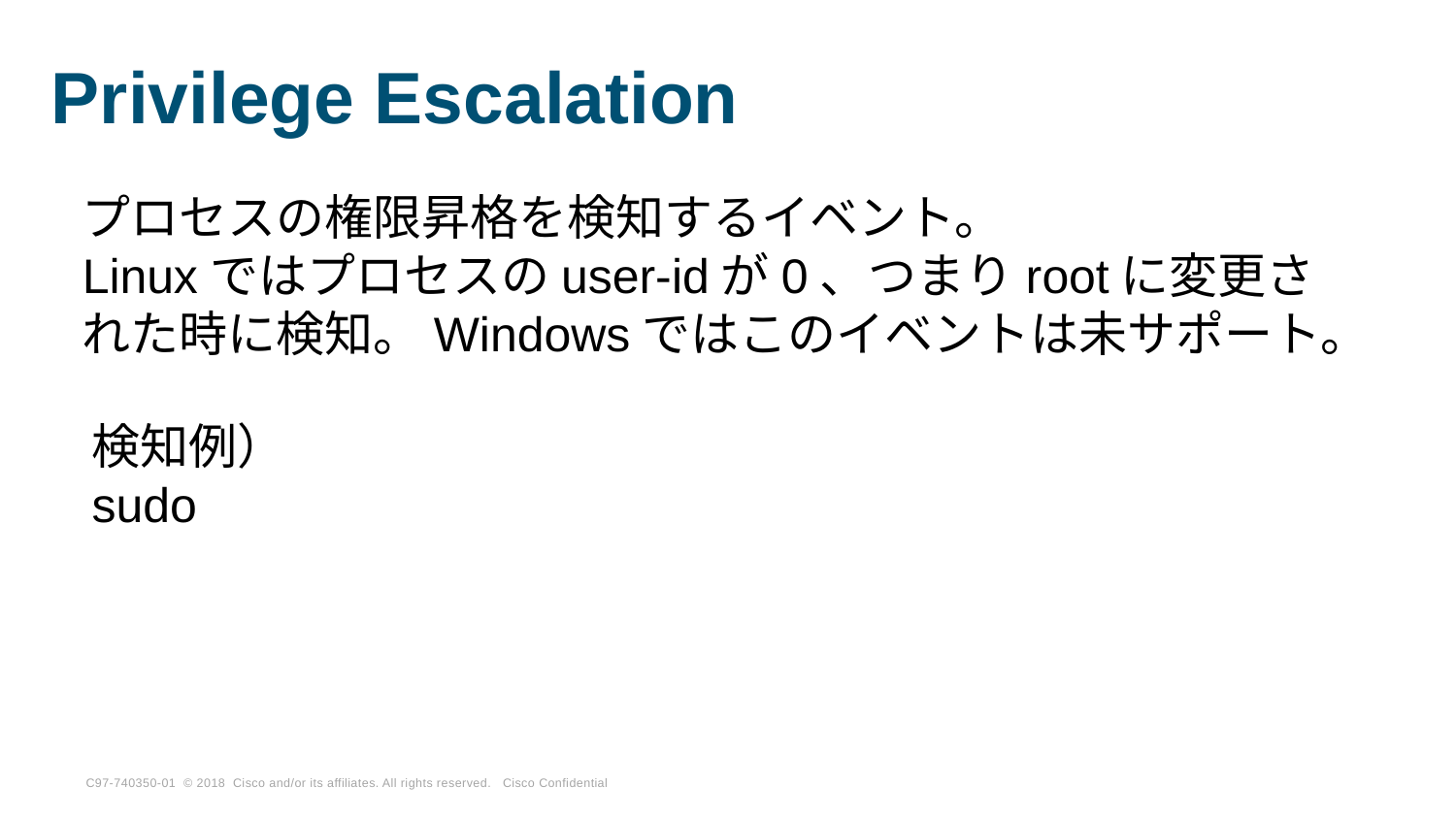

# Privilege Escalation
プロセスの権限昇格を検知するイベント。
Linuxではプロセスのuser-idが0、つまりrootに変更された時に検知。Windowsではこのイベントは未サポート。
検知例）
sudo